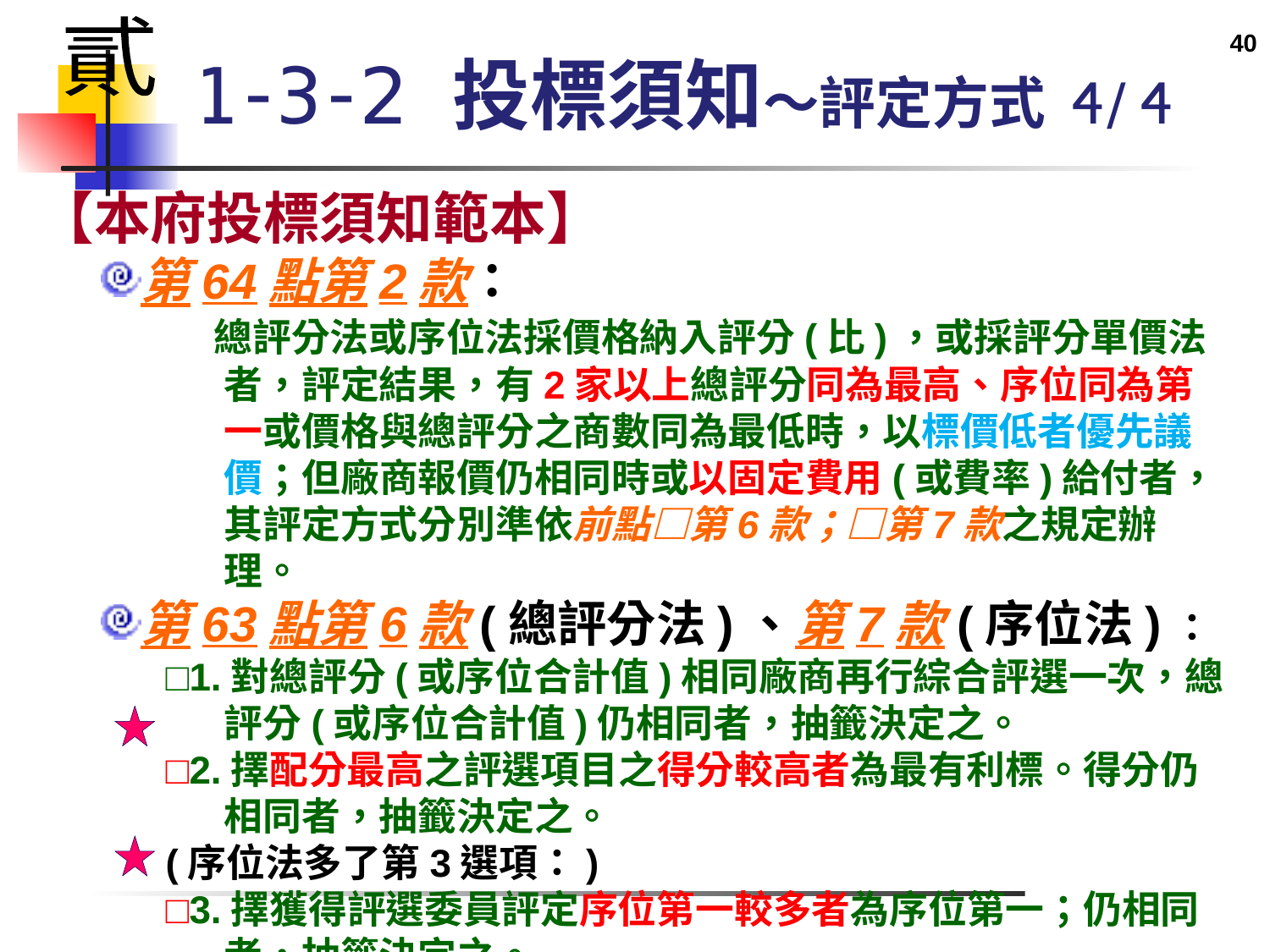

40
貳
# 1-3-2 投標須知～評定方式 4/4
【本府投標須知範本】
第64點第2款：
    總評分法或序位法採價格納入評分(比)，或採評分單價法者，評定結果，有2家以上總評分同為最高、序位同為第一或價格與總評分之商數同為最低時，以標價低者優先議價；但廠商報價仍相同時或以固定費用(或費率)給付者，其評定方式分別準依前點□第6款；□第7款之規定辦理。
第63點第6款(總評分法)、第7款(序位法)：
□1.對總評分(或序位合計值)相同廠商再行綜合評選一次，總評分(或序位合計值)仍相同者，抽籤決定之。
□2.擇配分最高之評選項目之得分較高者為最有利標。得分仍相同者，抽籤決定之。
(序位法多了第3選項：)
□3.擇獲得評選委員評定序位第一較多者為序位第一；仍相同者，抽籤決定之。